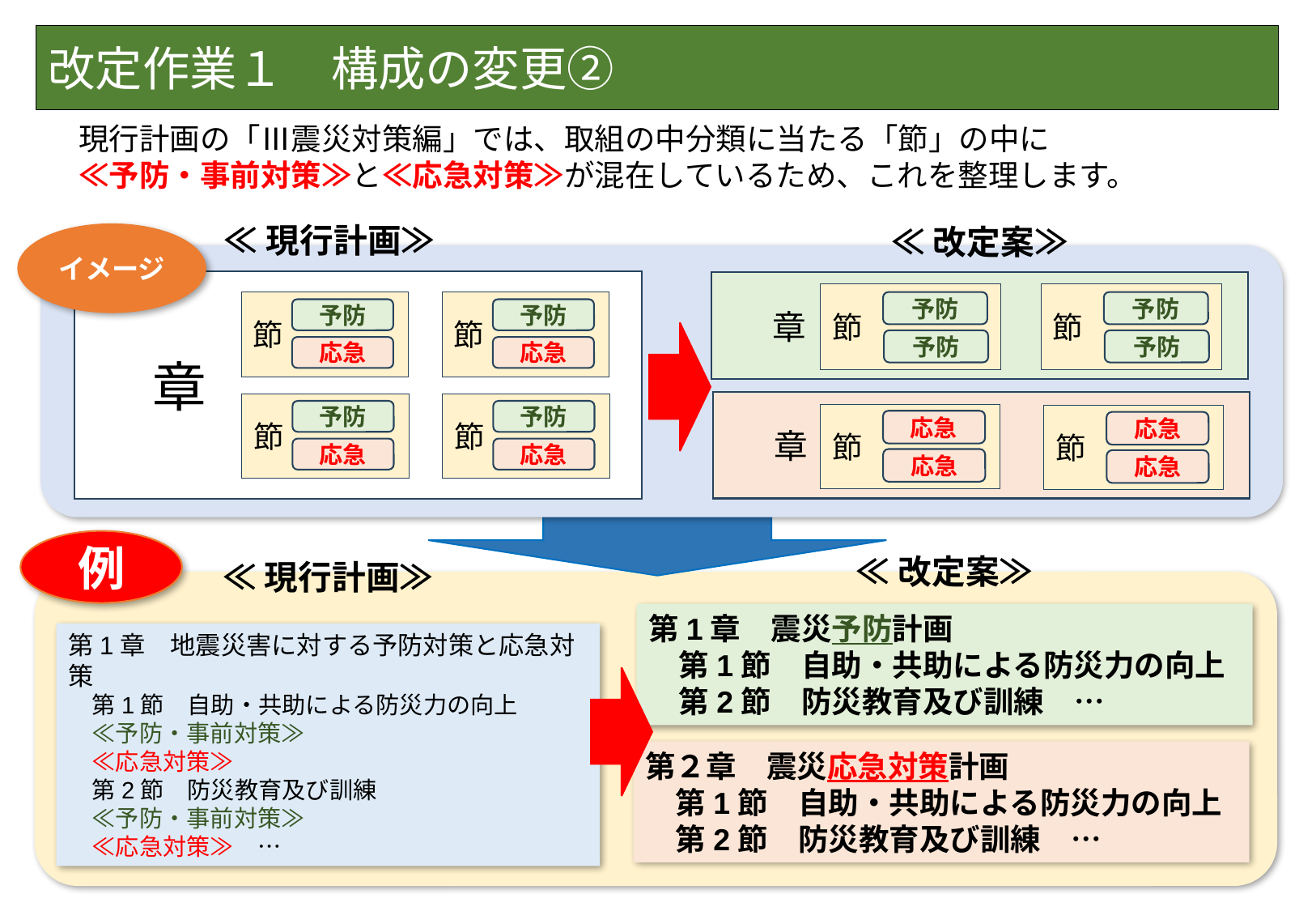

# 改定作業１　構成の変更②
　現行計画の「Ⅲ震災対策編」では、取組の中分類に当たる「節」の中に
　≪予防・事前対策≫と≪応急対策≫が混在しているため、これを整理します。
≪現行計画≫
≪改定案≫
イメージ

　 章
 　章
節
節
節
節
予防
予防
予防
予防
予防
予防
応急
応急

 　章
節
節
予防
予防
節
節
応急
応急
応急
応急
応急
応急

例
≪改定案≫
≪現行計画≫

第1章　震災予防計画
　第1節　自助・共助による防災力の向上
　第2節　防災教育及び訓練　…
第1章　地震災害に対する予防対策と応急対策
　第1節　自助・共助による防災力の向上
　≪予防・事前対策≫
　≪応急対策≫
　第2節　防災教育及び訓練
　≪予防・事前対策≫
　≪応急対策≫　…

第２章　震災応急対策計画
　第1節　自助・共助による防災力の向上
　第2節　防災教育及び訓練　…
5